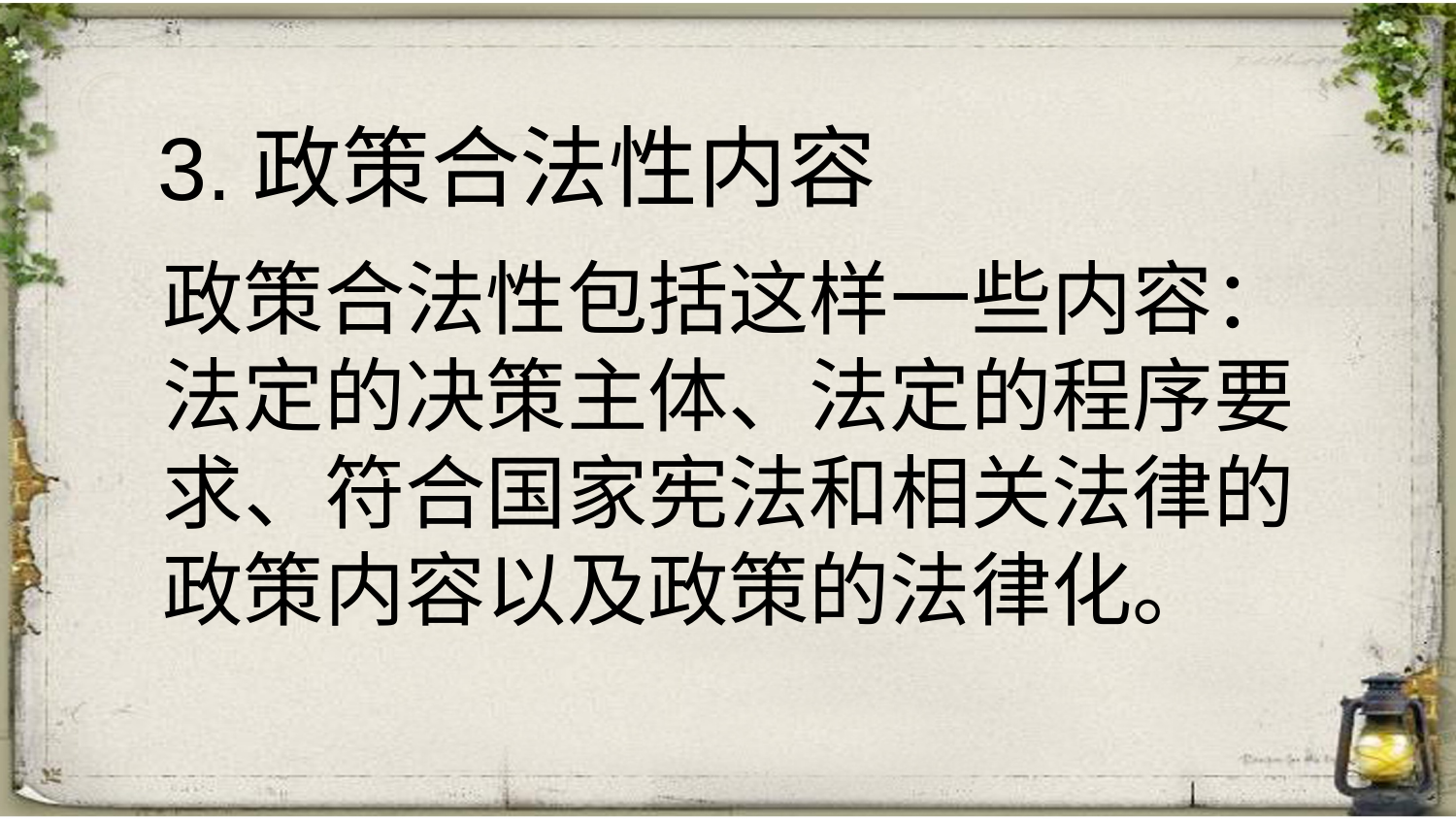

3.政策合法性内容
政策合法性包括这样一些内容：法定的决策主体、法定的程序要求、符合国家宪法和相关法律的政策内容以及政策的法律化。